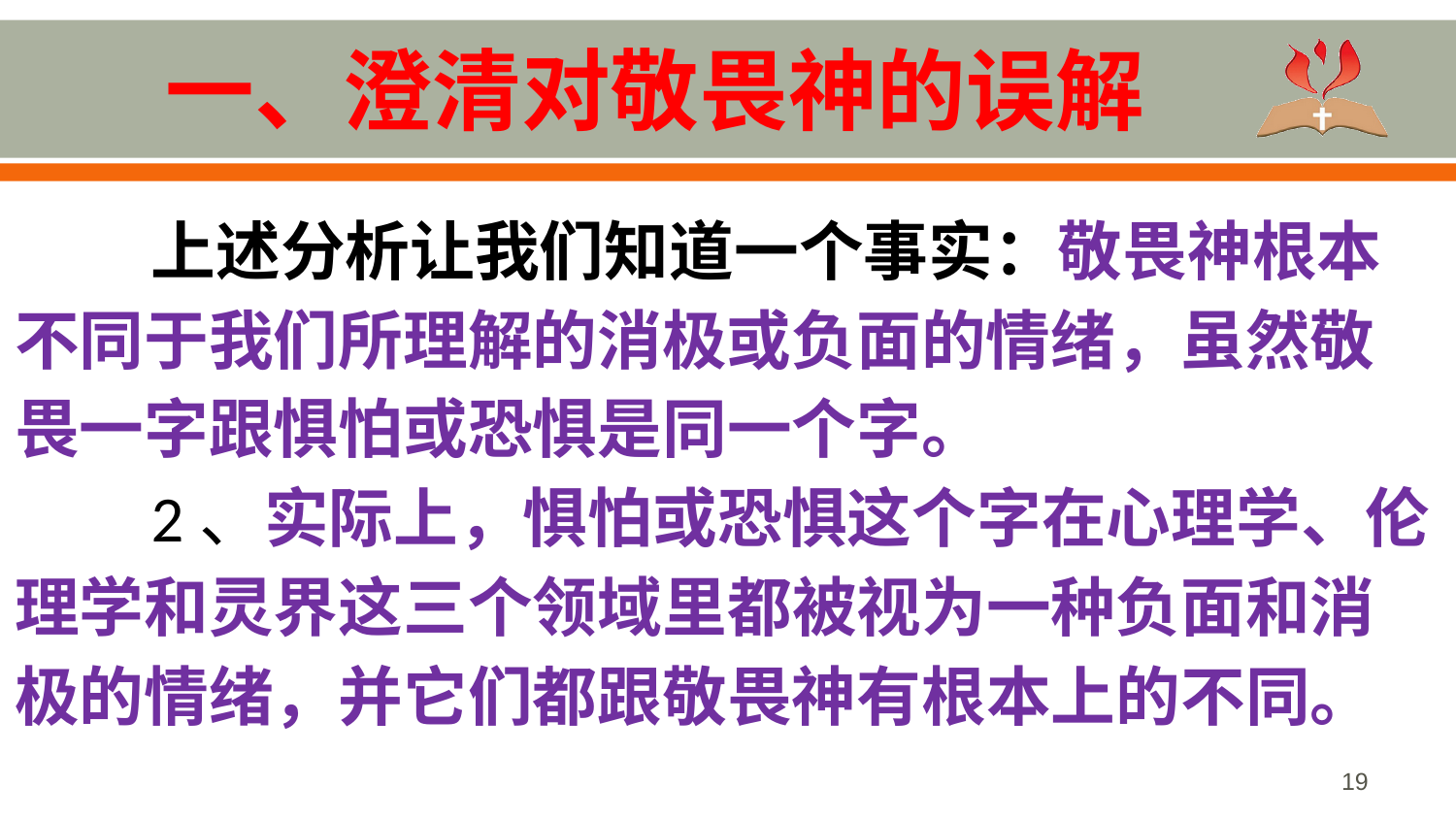

# 一、澄清对敬畏神的误解
上述分析让我们知道一个事实：敬畏神根本不同于我们所理解的消极或负面的情绪，虽然敬畏一字跟惧怕或恐惧是同一个字。
2、实际上，惧怕或恐惧这个字在心理学、伦理学和灵界这三个领域里都被视为一种负面和消极的情绪，并它们都跟敬畏神有根本上的不同。
19